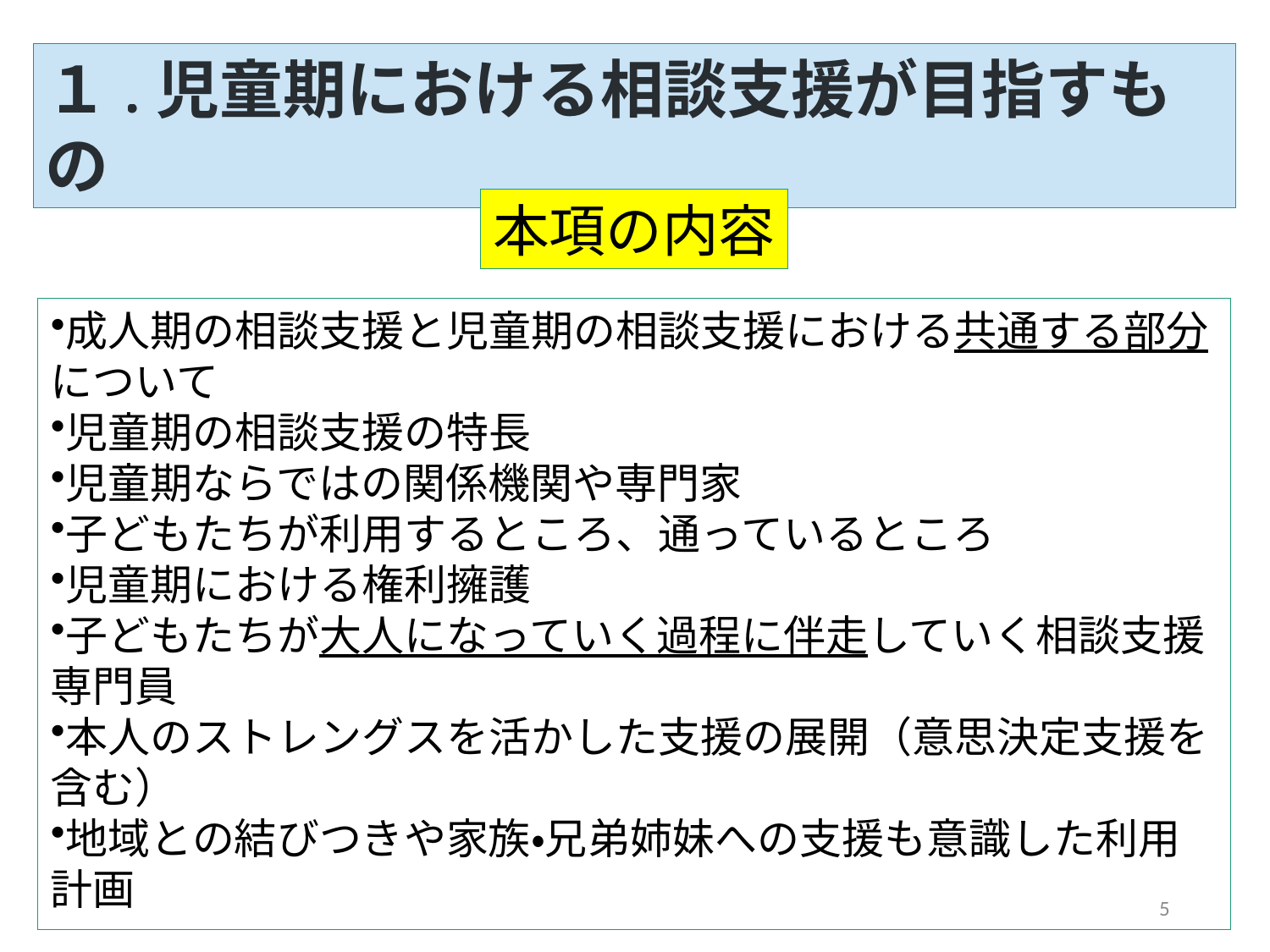

１.児童期における相談支援が目指すもの
本項の内容
成人期の相談支援と児童期の相談支援における共通する部分について
児童期の相談支援の特長
児童期ならではの関係機関や専門家
子どもたちが利用するところ、通っているところ
児童期における権利擁護
子どもたちが大人になっていく過程に伴走していく相談支援専門員
本人のストレングスを活かした支援の展開（意思決定支援を含む）
地域との結びつきや家族・兄弟姉妹への支援も意識した利用計画
5